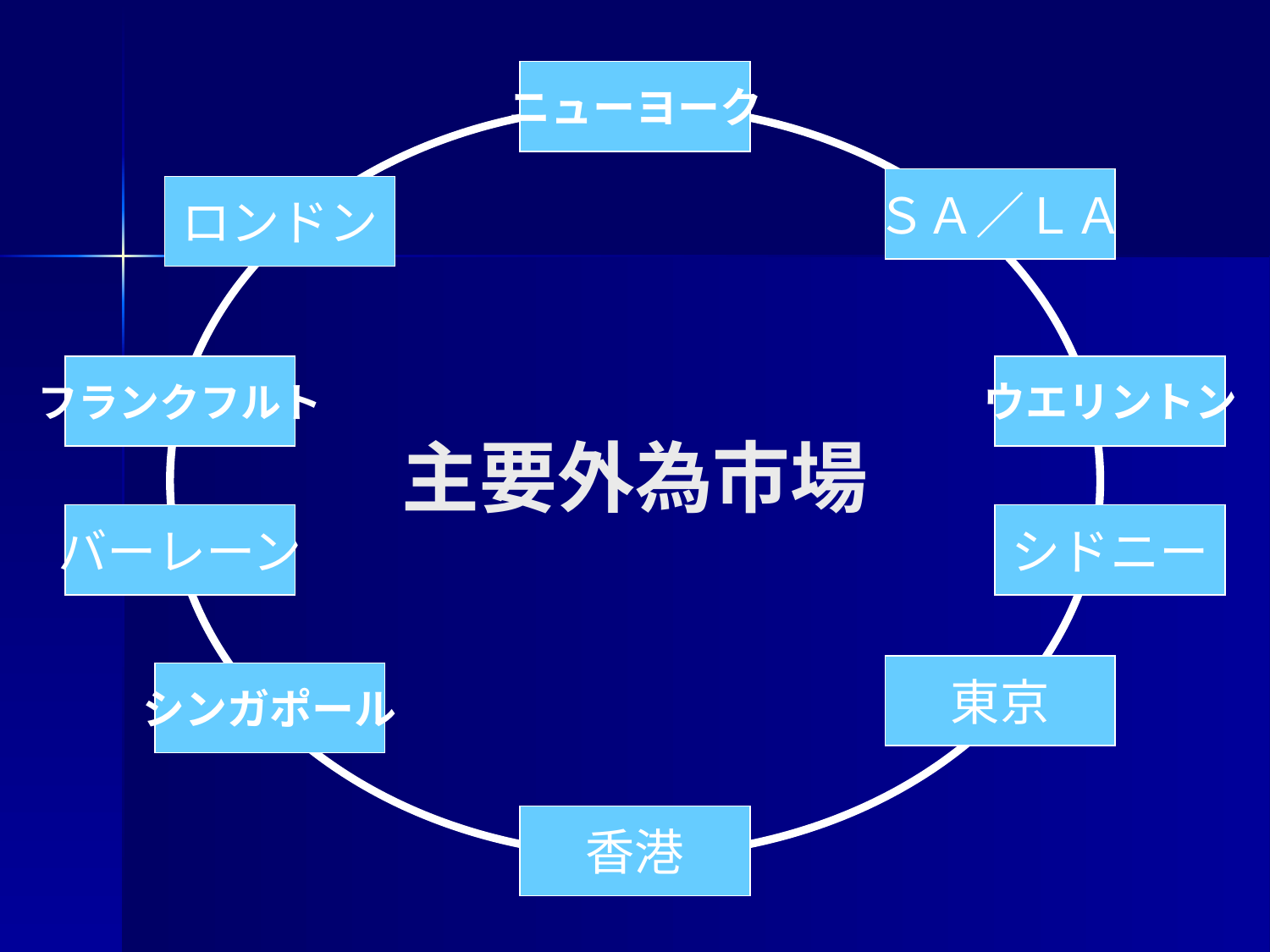

ニューヨーク

ＳＡ／ＬＡ
ロンドン
フランクフルト
ウエリントン
# 主要外為市場
バーレーン
シドニー
東京
シンガポール
香港